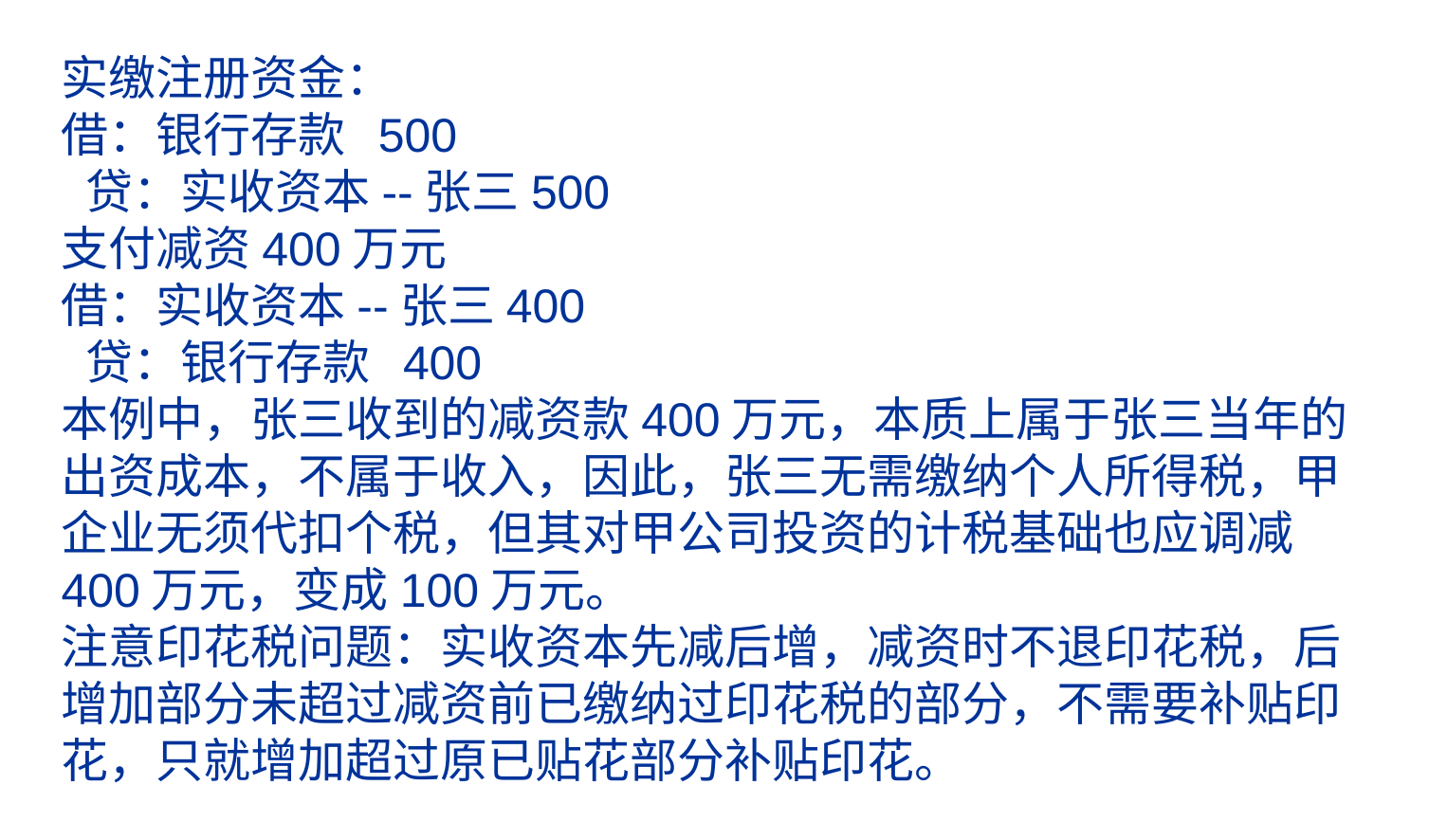

# 实缴注册资金： 借：银行存款  500 贷：实收资本--张三500 支付减资400万元 借：实收资本--张三400 贷：银行存款  400 本例中，张三收到的减资款400万元，本质上属于张三当年的出资成本，不属于收入，因此，张三无需缴纳个人所得税，甲企业无须代扣个税，但其对甲公司投资的计税基础也应调减400万元，变成100万元。 注意印花税问题：实收资本先减后增，减资时不退印花税，后增加部分未超过减资前已缴纳过印花税的部分，不需要补贴印花，只就增加超过原已贴花部分补贴印花。